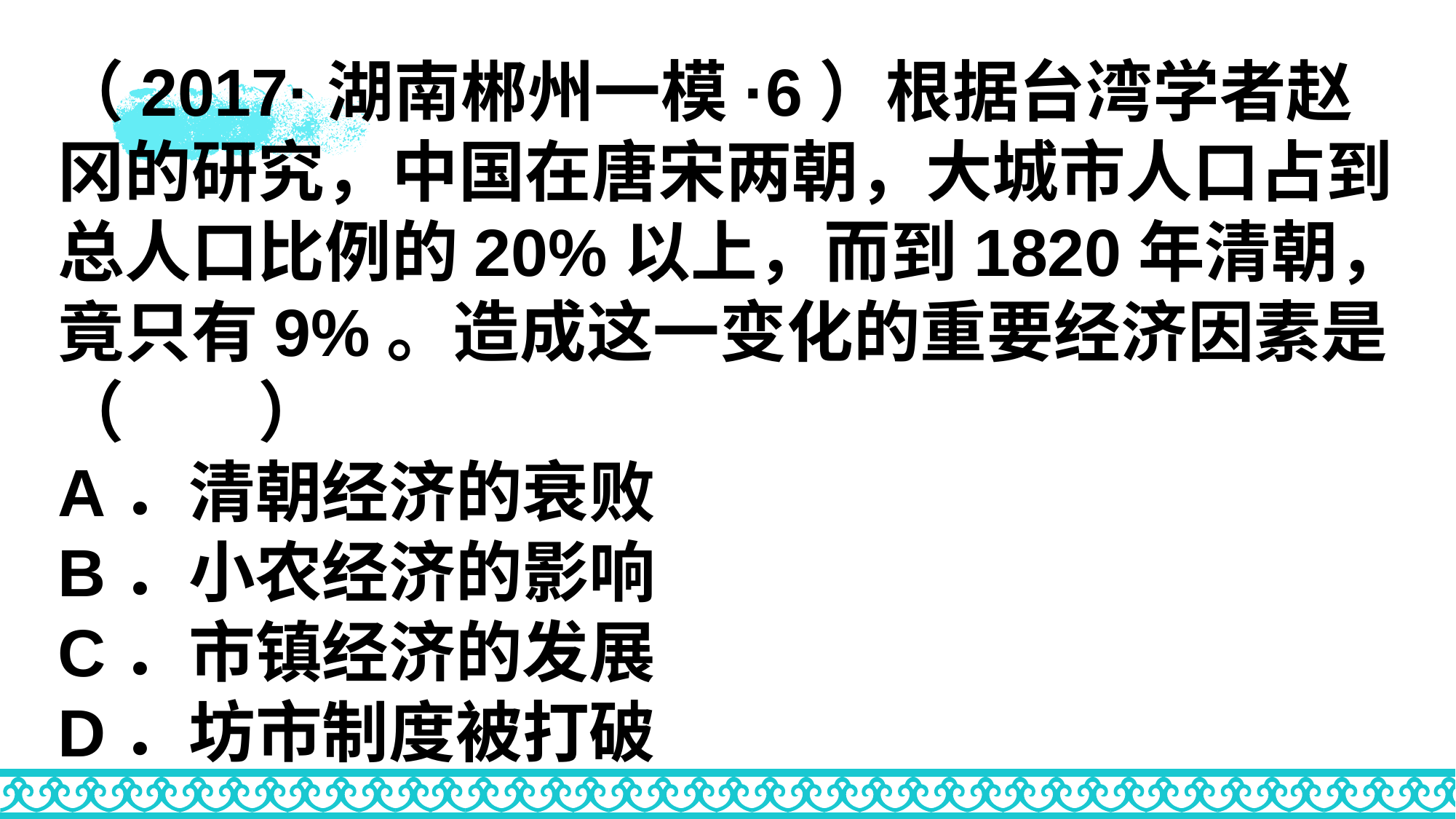

（2017·湖南郴州一模·6）根据台湾学者赵冈的研究，中国在唐宋两朝，大城市人口占到总人口比例的20%以上，而到1820年清朝，竟只有9%。造成这一变化的重要经济因素是（　　）
A．清朝经济的衰败
B．小农经济的影响
C．市镇经济的发展
D．坊市制度被打破